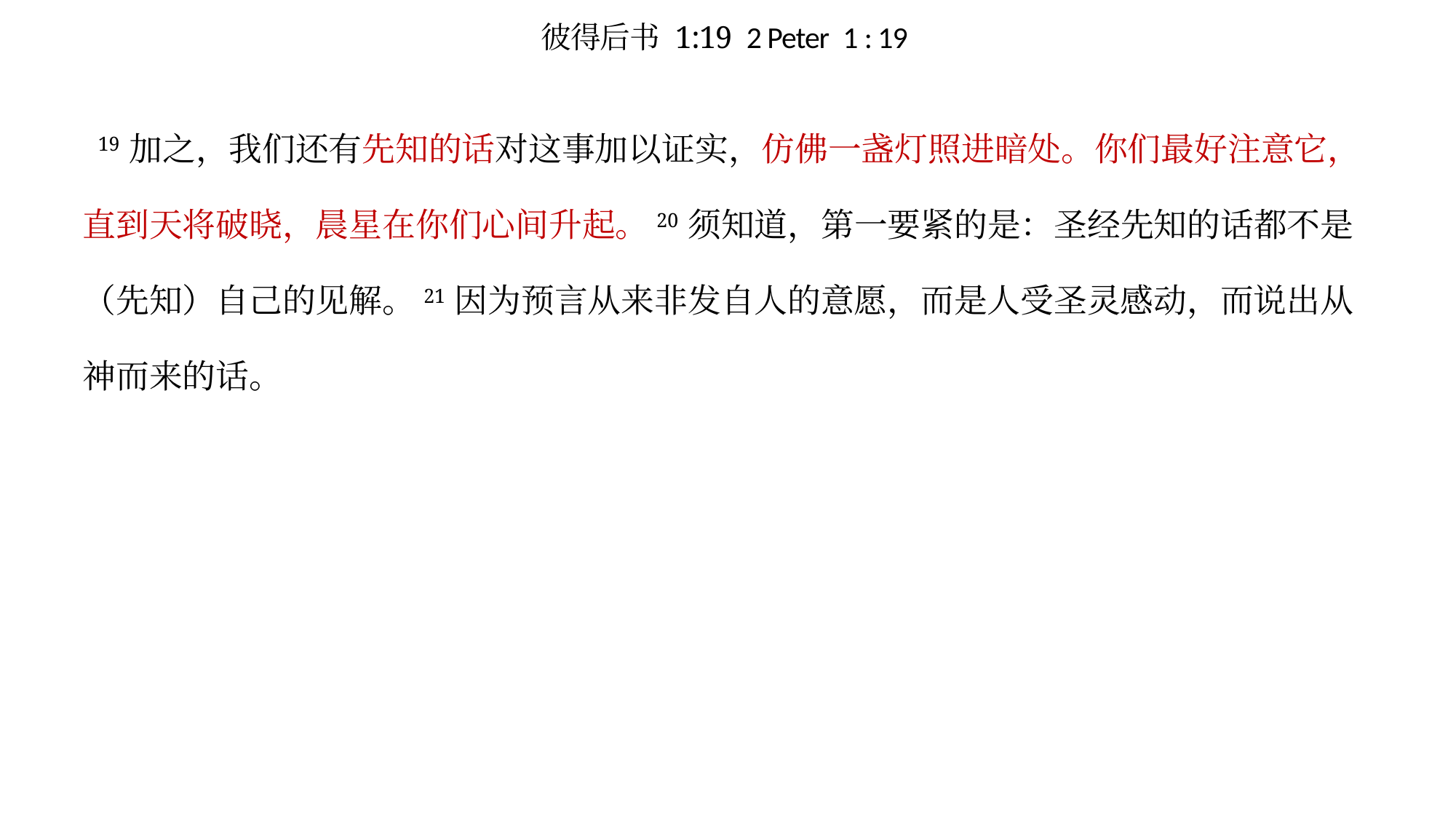

# 彼得后书 1:19  2 Peter  1 : 19
   19 加之，我们还有先知的话对这事加以证实，仿佛一盏灯照进暗处。你们最好注意它，直到天将破晓，晨星在你们心间升起。20 须知道，第一要紧的是：圣经先知的话都不是（先知）自己的见解。21 因为预言从来非发自人的意愿，而是人受圣灵感动，而说出从神而来的话。